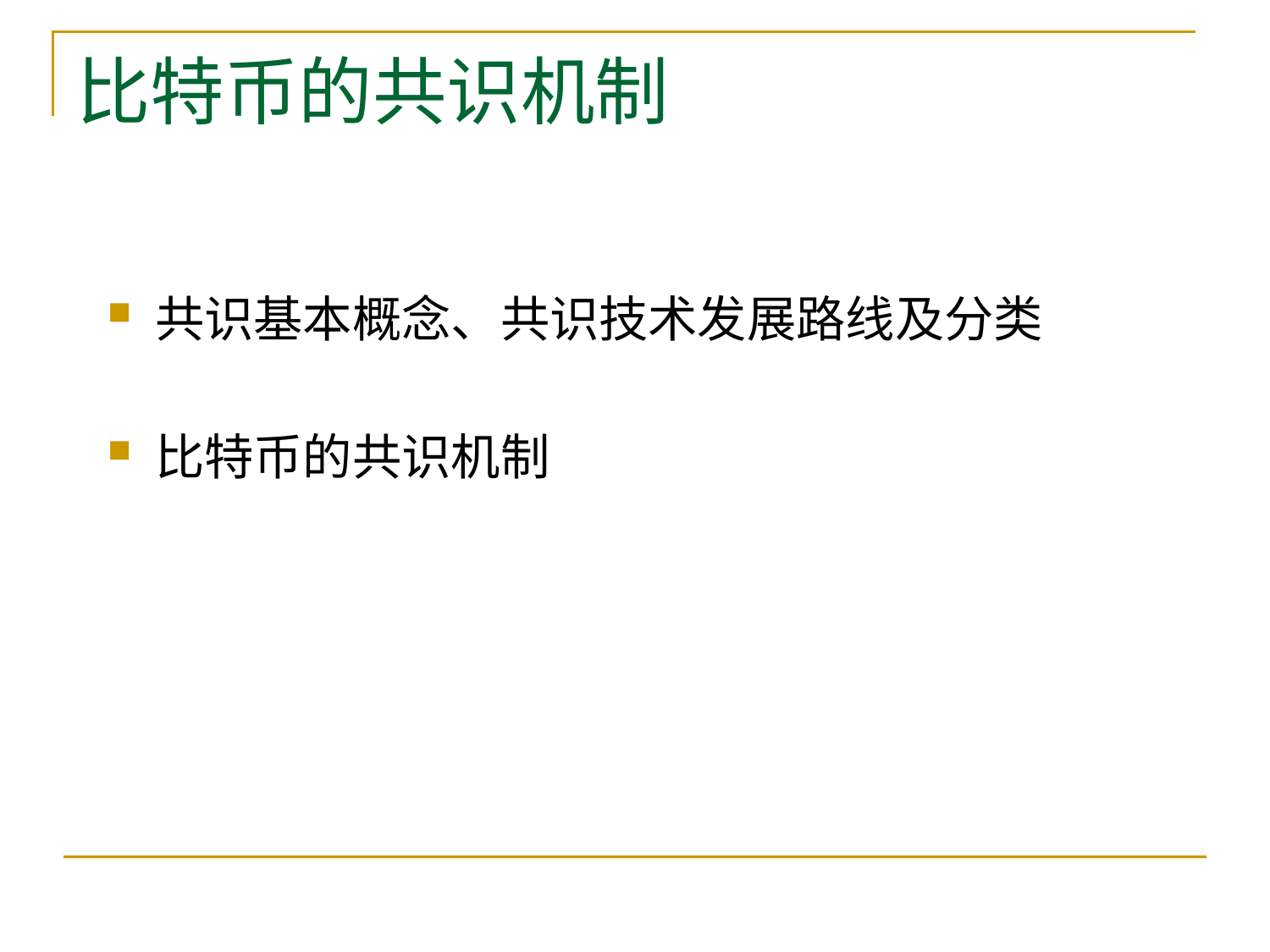

# 比特币的共识机制
共识基本概念、共识技术发展路线及分类

比特币的共识机制